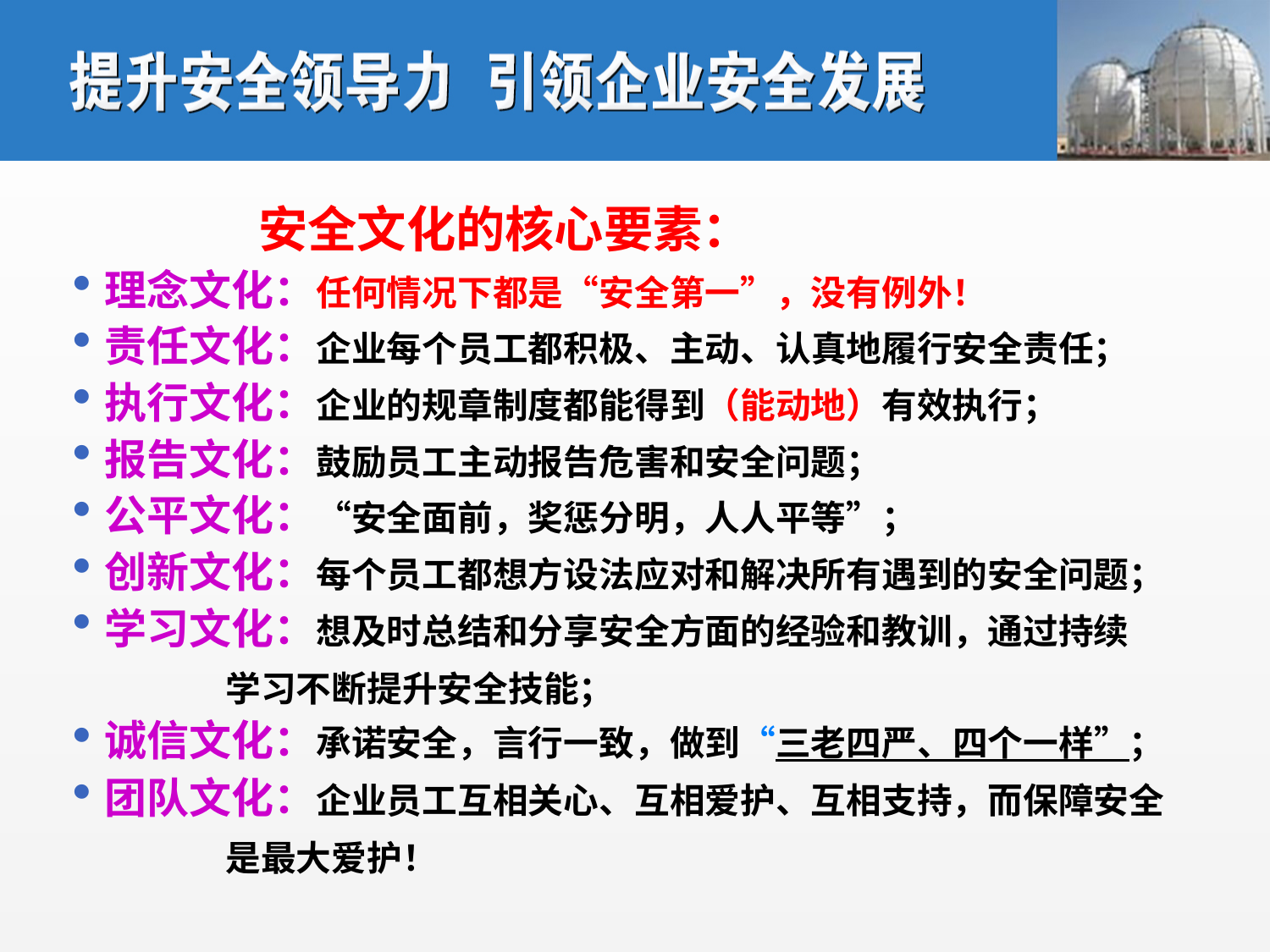

安全文化的核心要素：
理念文化：任何情况下都是“安全第一”，没有例外！
责任文化：企业每个员工都积极、主动、认真地履行安全责任；
执行文化：企业的规章制度都能得到（能动地）有效执行；
报告文化：鼓励员工主动报告危害和安全问题；
公平文化：“安全面前，奖惩分明，人人平等”；
创新文化：每个员工都想方设法应对和解决所有遇到的安全问题；
学习文化：想及时总结和分享安全方面的经验和教训，通过持续
              学习不断提升安全技能；
诚信文化：承诺安全，言行一致，做到“三老四严、四个一样”；
团队文化：企业员工互相关心、互相爱护、互相支持，而保障安全
              是最大爱护！
87